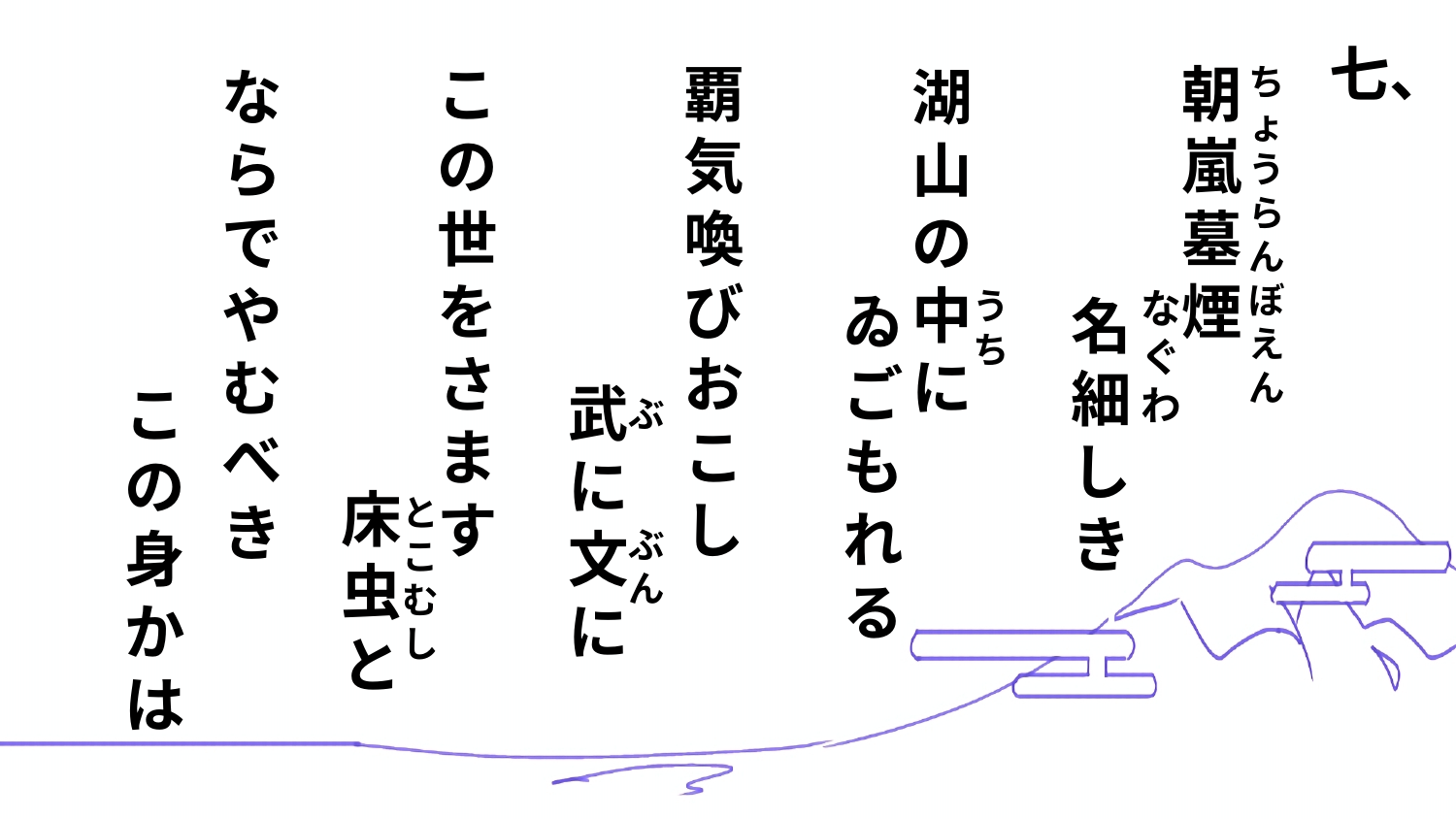

七、
この世をさます
覇気喚びおこし
朝嵐墓煙
ちょうらんぼえん
ならでやむべき
湖山の中に
ゐごもれる

なぐわ
うち
名細しき
武に文に
この身かは
ぶ

ぶん
床虫と
とこむし